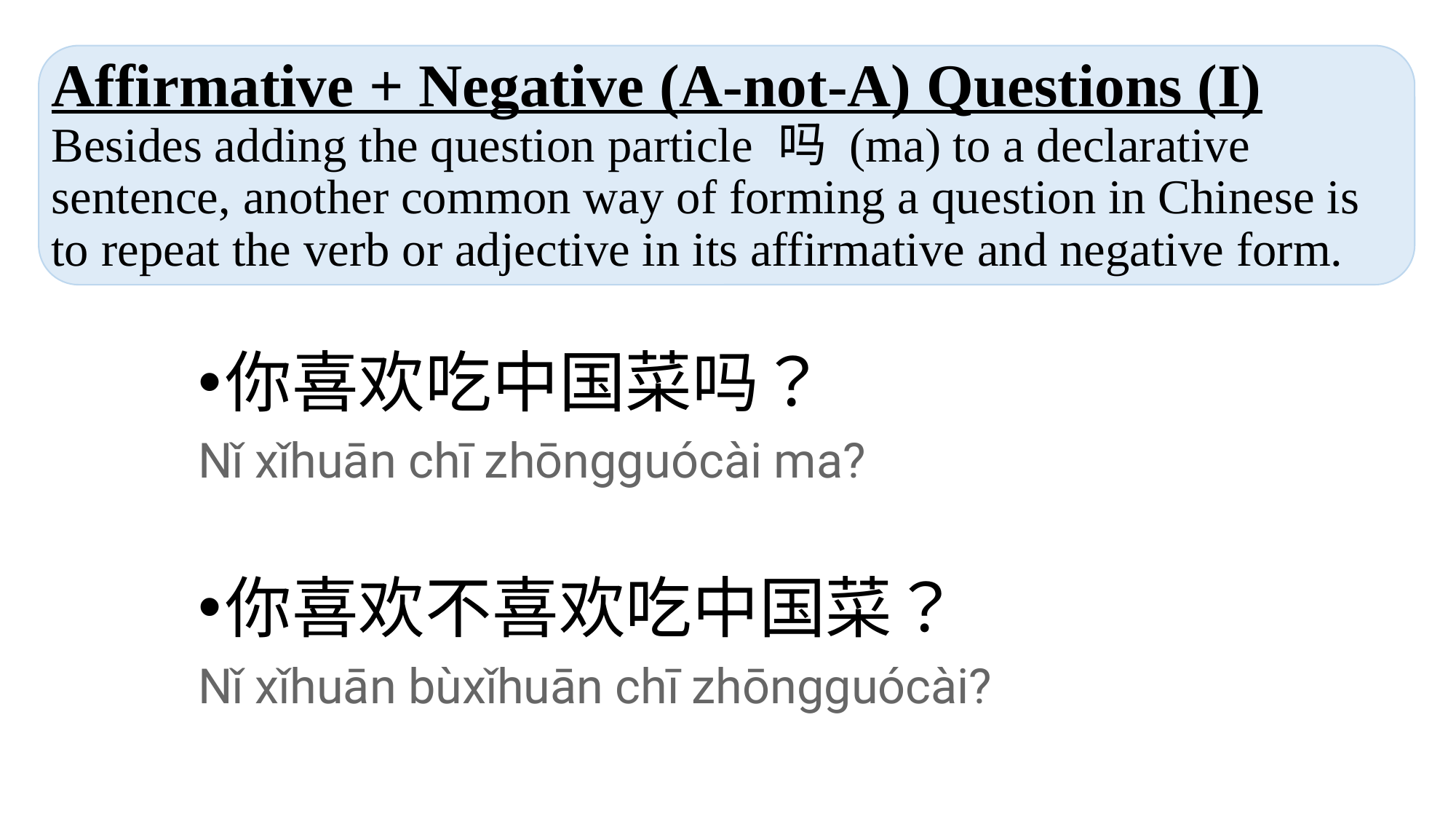

# Affirmative + Negative (A-not-A) Questions (I) Besides adding the question particle 吗 (ma) to a declarative sentence, another common way of forming a question in Chinese is to repeat the verb or adjective in its affirmative and negative form.

你喜欢吃中国菜吗？
Nǐ xǐhuān chī zhōngguócài ma?
你喜欢不喜欢吃中国菜？
Nǐ xǐhuān bùxǐhuān chī zhōngguócài?